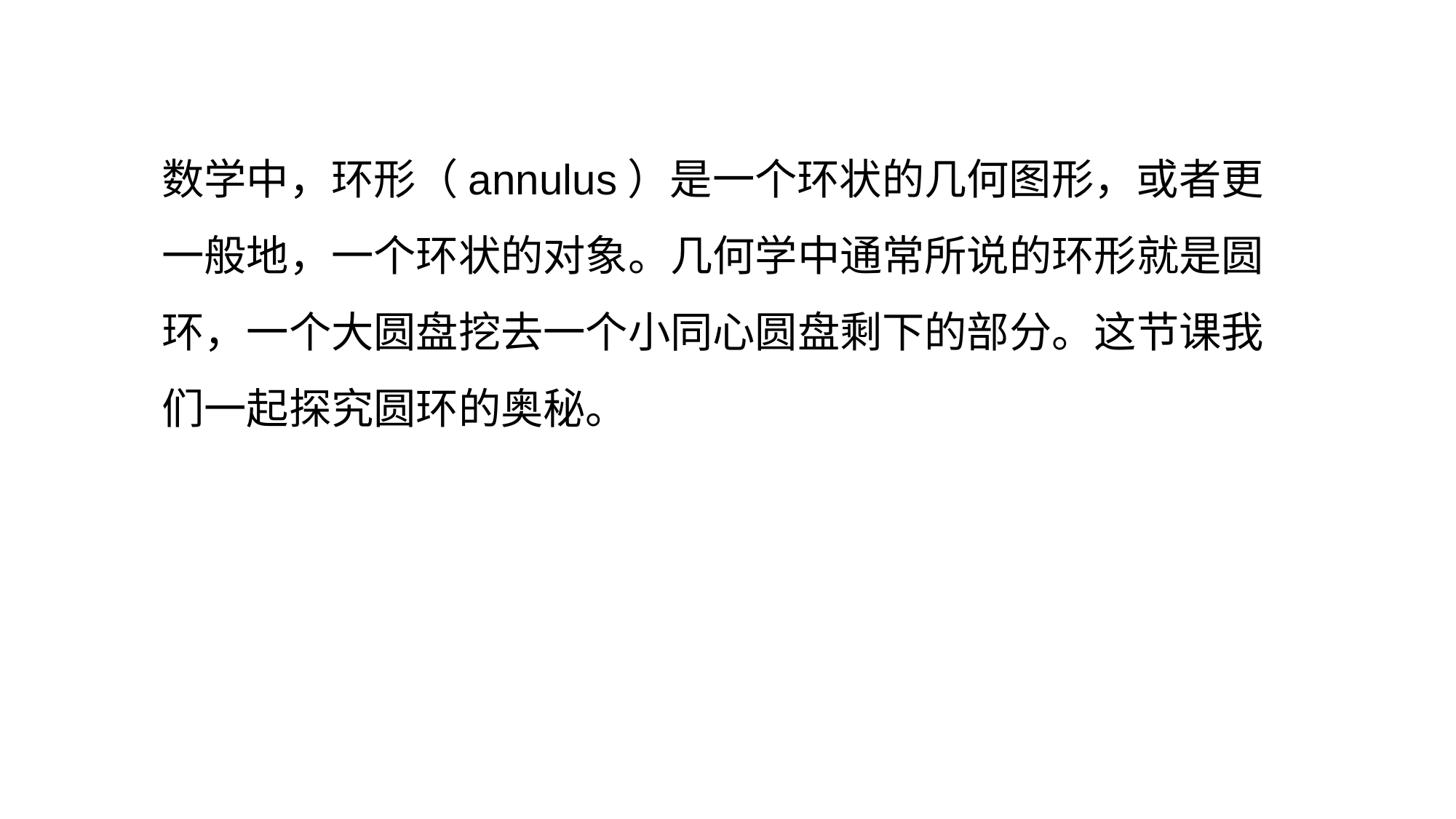

数学中，环形（annulus）是一个环状的几何图形，或者更一般地，一个环状的对象。几何学中通常所说的环形就是圆环，一个大圆盘挖去一个小同心圆盘剩下的部分。这节课我们一起探究圆环的奥秘。